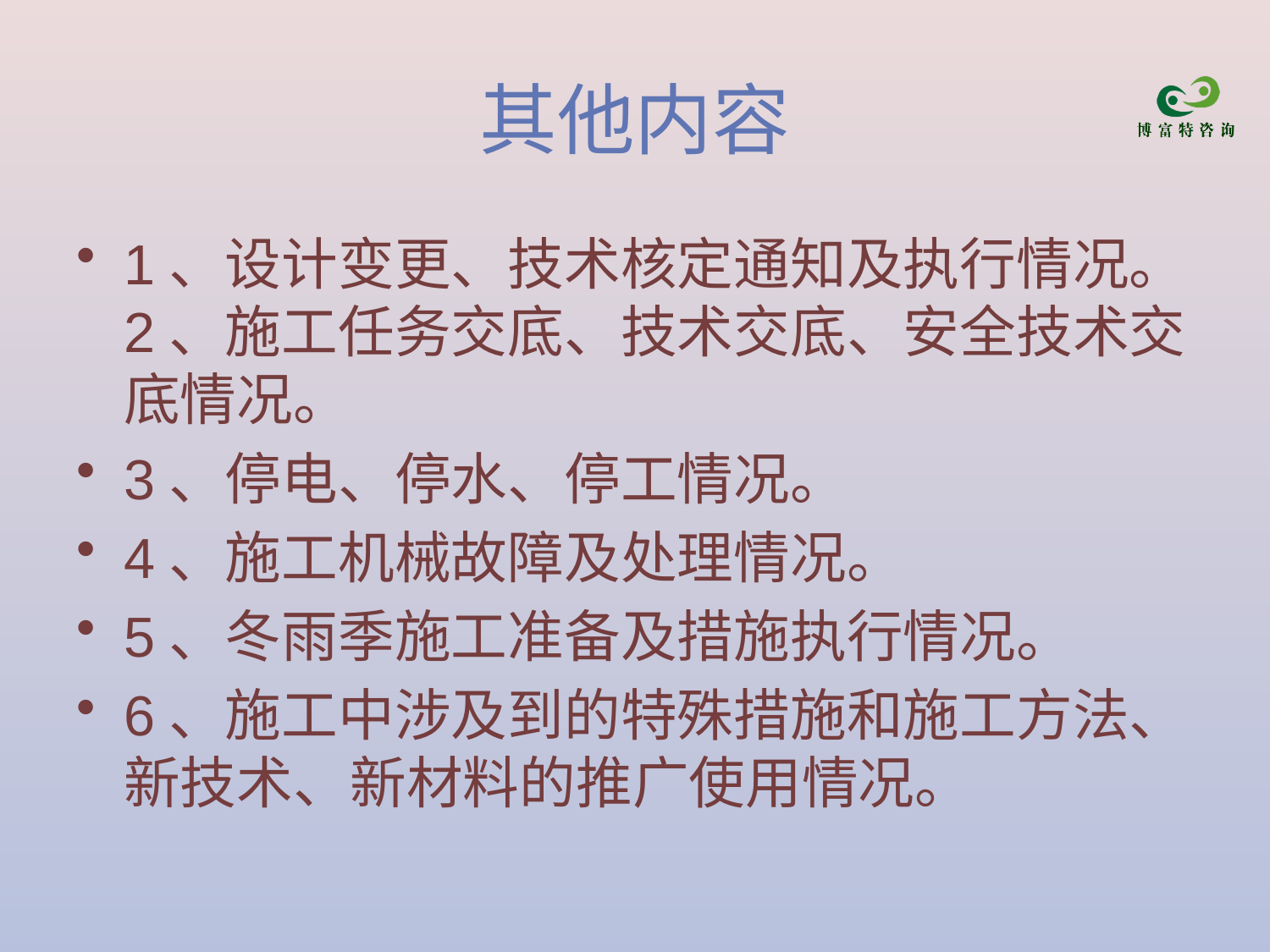

# 其他内容
1、设计变更、技术核定通知及执行情况。2、施工任务交底、技术交底、安全技术交底情况。
3、停电、停水、停工情况。
4、施工机械故障及处理情况。
5、冬雨季施工准备及措施执行情况。
6、施工中涉及到的特殊措施和施工方法、新技术、新材料的推广使用情况。